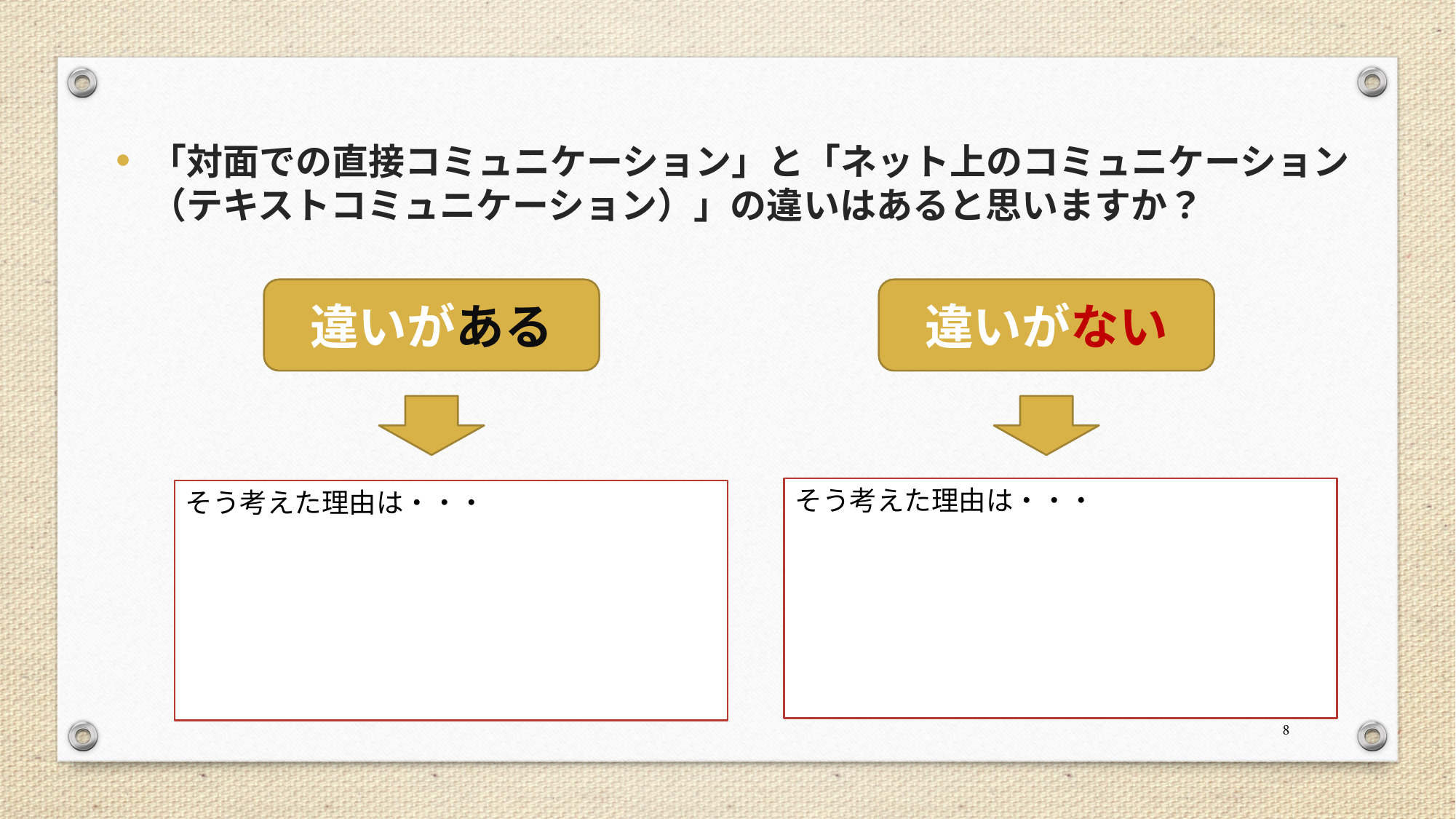

「対面での直接コミュニケーション」と「ネット上のコミュニケーション（テキストコミュニケーション）」の違いはあると思いますか？
違いがない
違いがある

そう考えた理由は・・・

そう考えた理由は・・・

8